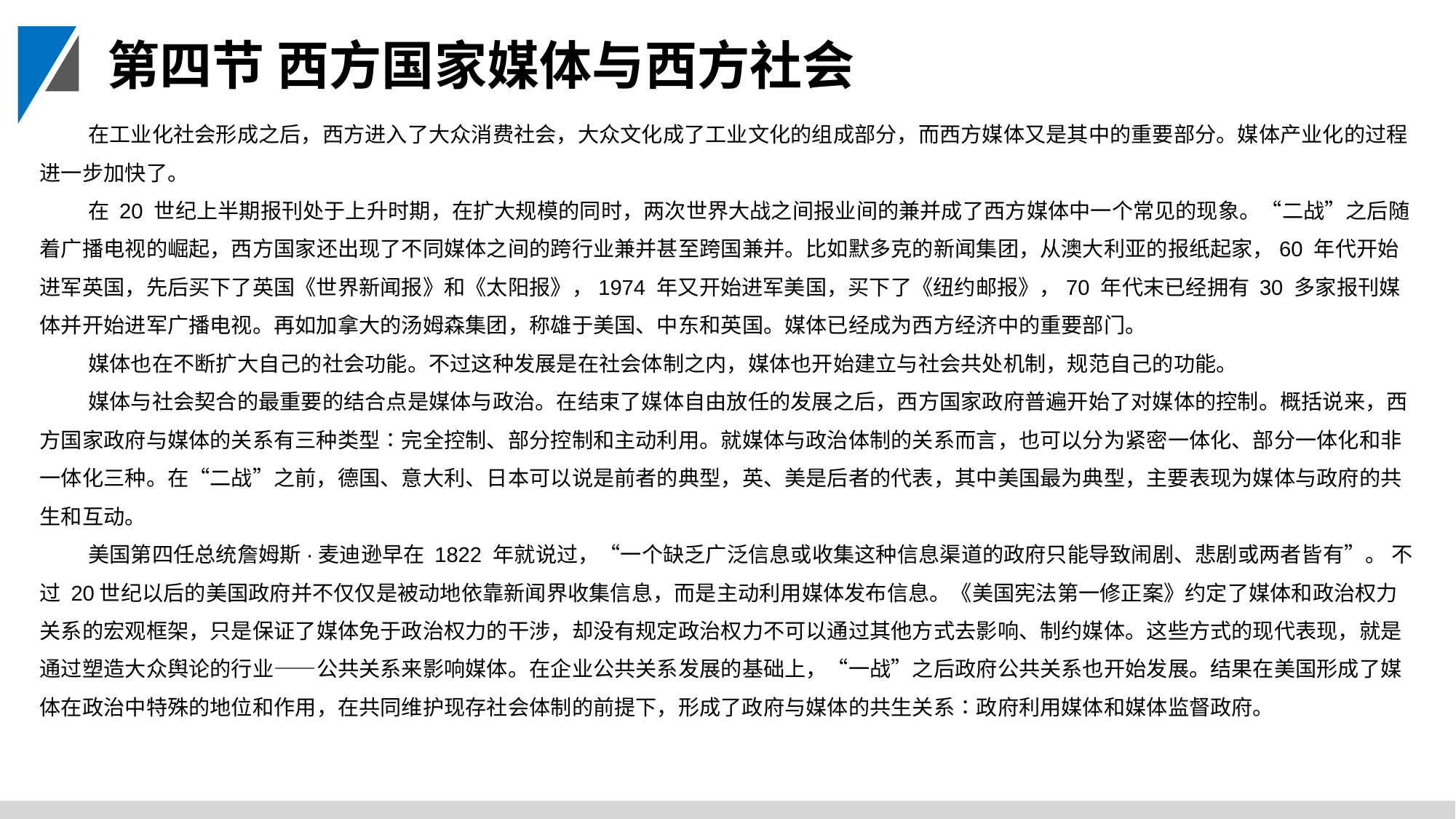

第四节 西方国家媒体与西方社会
在工业化社会形成之后，西方进入了大众消费社会，大众文化成了工业文化的组成部分，而西方媒体又是其中的重要部分。媒体产业化的过程进一步加快了。
在 20 世纪上半期报刊处于上升时期，在扩大规模的同时，两次世界大战之间报业间的兼并成了西方媒体中一个常见的现象。“二战”之后随着广播电视的崛起，西方国家还出现了不同媒体之间的跨行业兼并甚至跨国兼并。比如默多克的新闻集团，从澳大利亚的报纸起家，60 年代开始进军英国，先后买下了英国《世界新闻报》和《太阳报》，1974 年又开始进军美国，买下了《纽约邮报》，70 年代末已经拥有 30 多家报刊媒体并开始进军广播电视。再如加拿大的汤姆森集团，称雄于美国、中东和英国。媒体已经成为西方经济中的重要部门。
媒体也在不断扩大自己的社会功能。不过这种发展是在社会体制之内，媒体也开始建立与社会共处机制，规范自己的功能。
媒体与社会契合的最重要的结合点是媒体与政治。在结束了媒体自由放任的发展之后，西方国家政府普遍开始了对媒体的控制。概括说来，西方国家政府与媒体的关系有三种类型∶完全控制、部分控制和主动利用。就媒体与政治体制的关系而言，也可以分为紧密一体化、部分一体化和非一体化三种。在“二战”之前，德国、意大利、日本可以说是前者的典型，英、美是后者的代表，其中美国最为典型，主要表现为媒体与政府的共生和互动。
美国第四任总统詹姆斯·麦迪逊早在 1822 年就说过，“一个缺乏广泛信息或收集这种信息渠道的政府只能导致闹剧、悲剧或两者皆有”。 不过 20世纪以后的美国政府并不仅仅是被动地依靠新闻界收集信息，而是主动利用媒体发布信息。《美国宪法第一修正案》约定了媒体和政治权力关系的宏观框架，只是保证了媒体免于政治权力的干涉，却没有规定政治权力不可以通过其他方式去影响、制约媒体。这些方式的现代表现，就是通过塑造大众舆论的行业——公共关系来影响媒体。在企业公共关系发展的基础上，“一战”之后政府公共关系也开始发展。结果在美国形成了媒体在政治中特殊的地位和作用，在共同维护现存社会体制的前提下，形成了政府与媒体的共生关系∶政府利用媒体和媒体监督政府。